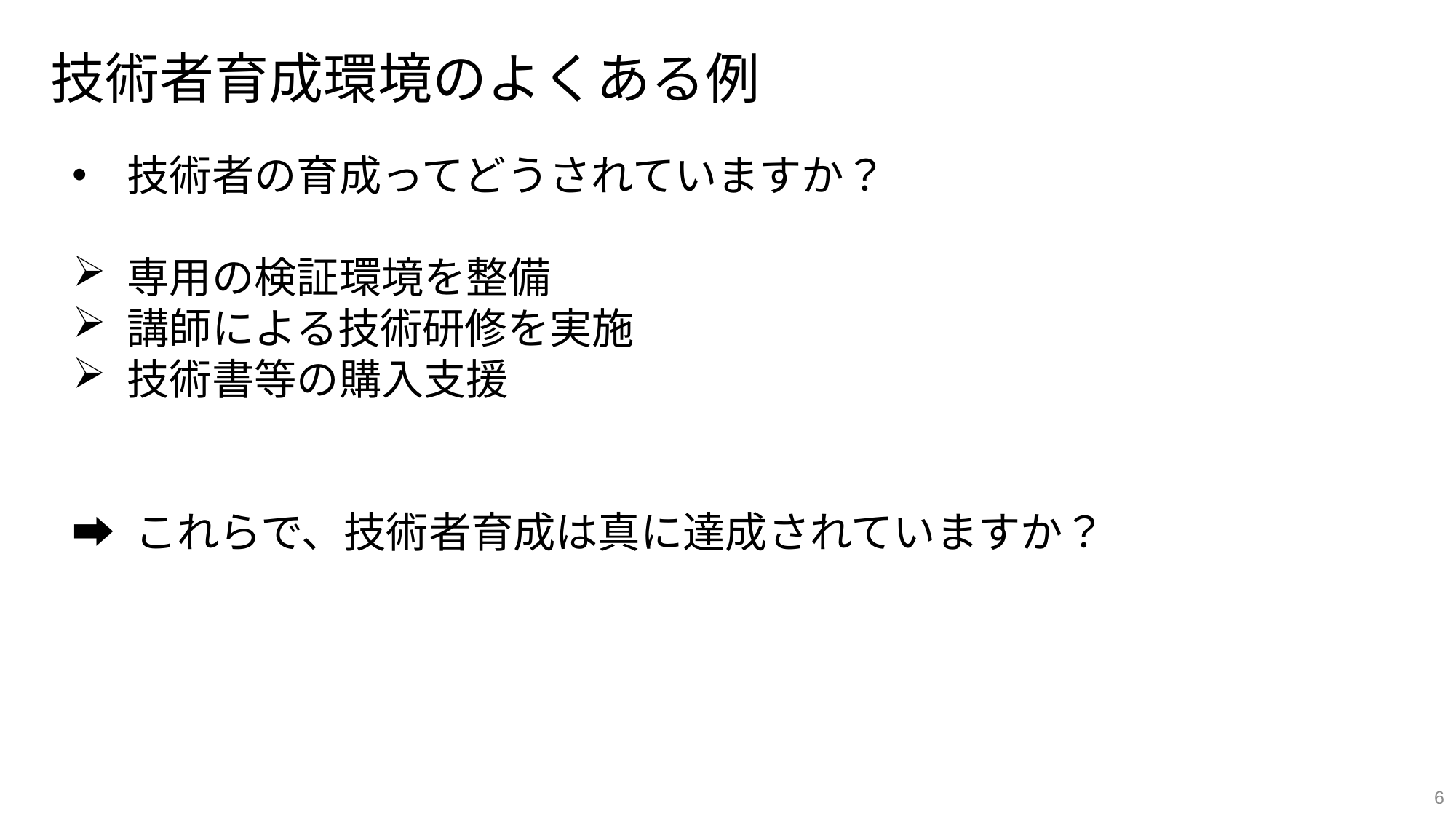

技術者育成環境のよくある例
技術者の育成ってどうされていますか？

専用の検証環境を整備
講師による技術研修を実施
技術書等の購入支援

➡ これらで、技術者育成は真に達成されていますか？
6